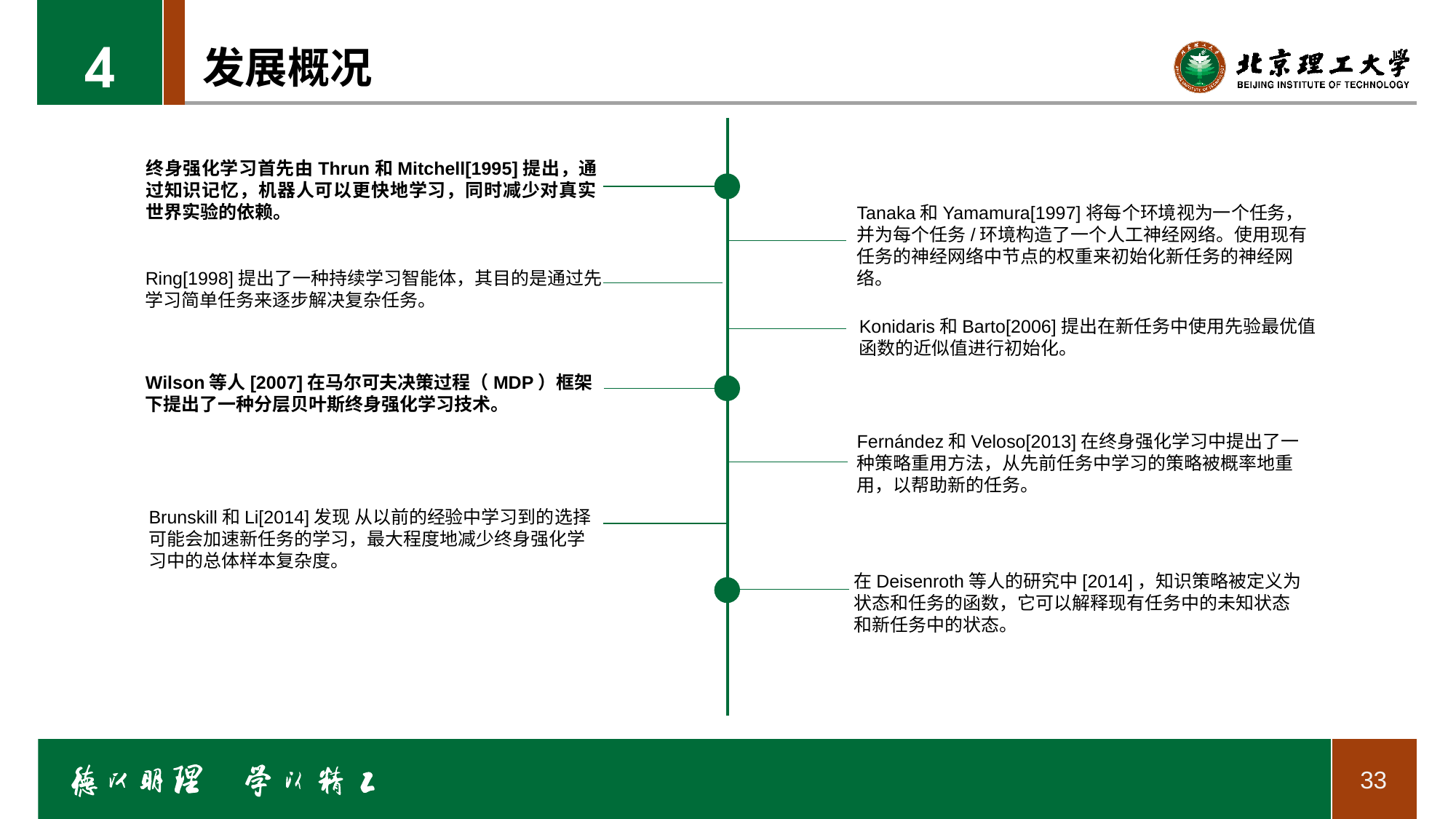

4
# 发展概况

终身强化学习首先由Thrun和Mitchell[1995]提出，通过知识记忆，机器人可以更快地学习，同时减少对真实世界实验的依赖。

Tanaka和Yamamura[1997]将每个环境视为一个任务，并为每个任务/环境构造了一个人工神经网络。使用现有任务的神经网络中节点的权重来初始化新任务的神经网络。
Ring[1998]提出了一种持续学习智能体，其目的是通过先学习简单任务来逐步解决复杂任务。
Konidaris和Barto[2006]提出在新任务中使用先验最优值函数的近似值进行初始化。
Wilson等人[2007]在马尔可夫决策过程（MDP）框架下提出了一种分层贝叶斯终身强化学习技术。
Fernández和Veloso[2013]在终身强化学习中提出了一种策略重用方法，从先前任务中学习的策略被概率地重用，以帮助新的任务。
Brunskill和Li[2014]发现 从以前的经验中学习到的选择可能会加速新任务的学习，最大程度地减少终身强化学习中的总体样本复杂度。
在Deisenroth等人的研究中[2014]，知识策略被定义为状态和任务的函数，它可以解释现有任务中的未知状态和新任务中的状态。